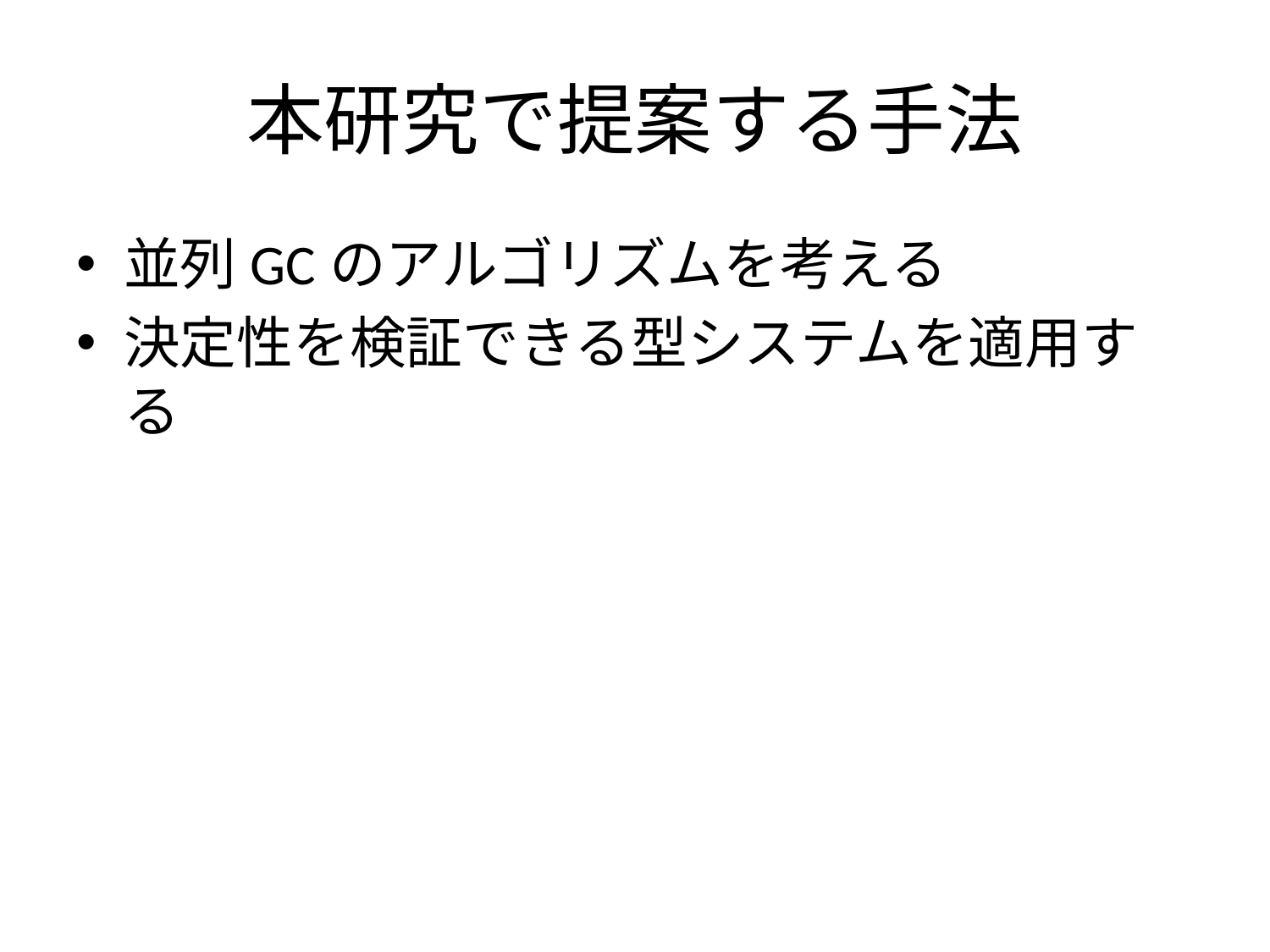

# 本研究で提案する手法
並列GCのアルゴリズムを考える
決定性を検証できる型システムを適用する